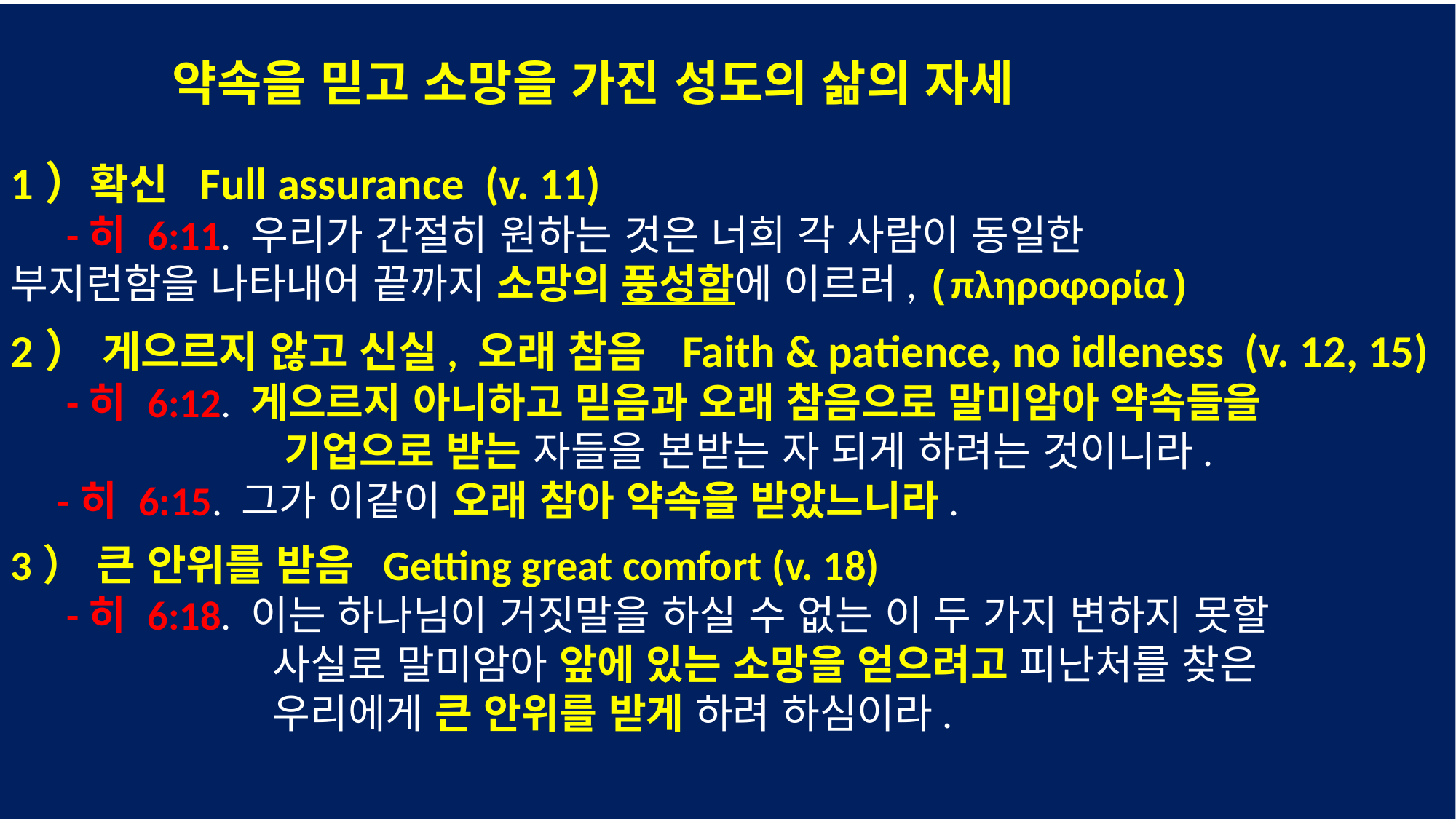

약속을 믿고 소망을 가진 성도의 삶의 자세

1）확신  Full assurance  (v. 11)
      -히 6:11. 우리가 간절히 원하는 것은 너희 각 사람이 동일한
부지런함을 나타내어 끝까지 소망의 풍성함에 이르러, (πληροφορία)

2） 게으르지 않고 신실, 오래 참음  Faith & patience, no idleness  (v. 12, 15)
      -히 6:12. 게으르지 아니하고 믿음과 오래 참음으로 말미암아 약속들을
                       기업으로 받는 자들을 본받는 자 되게 하려는 것이니라.
     -히 6:15. 그가 이같이 오래 참아 약속을 받았느니라.

3） 큰 안위를 받음  Getting great comfort (v. 18)
      -히 6:18. 이는 하나님이 거짓말을 하실 수 없는 이 두 가지 변하지 못할
                      사실로 말미암아 앞에 있는 소망을 얻으려고 피난처를 찾은
                      우리에게 큰 안위를 받게 하려 하심이라.